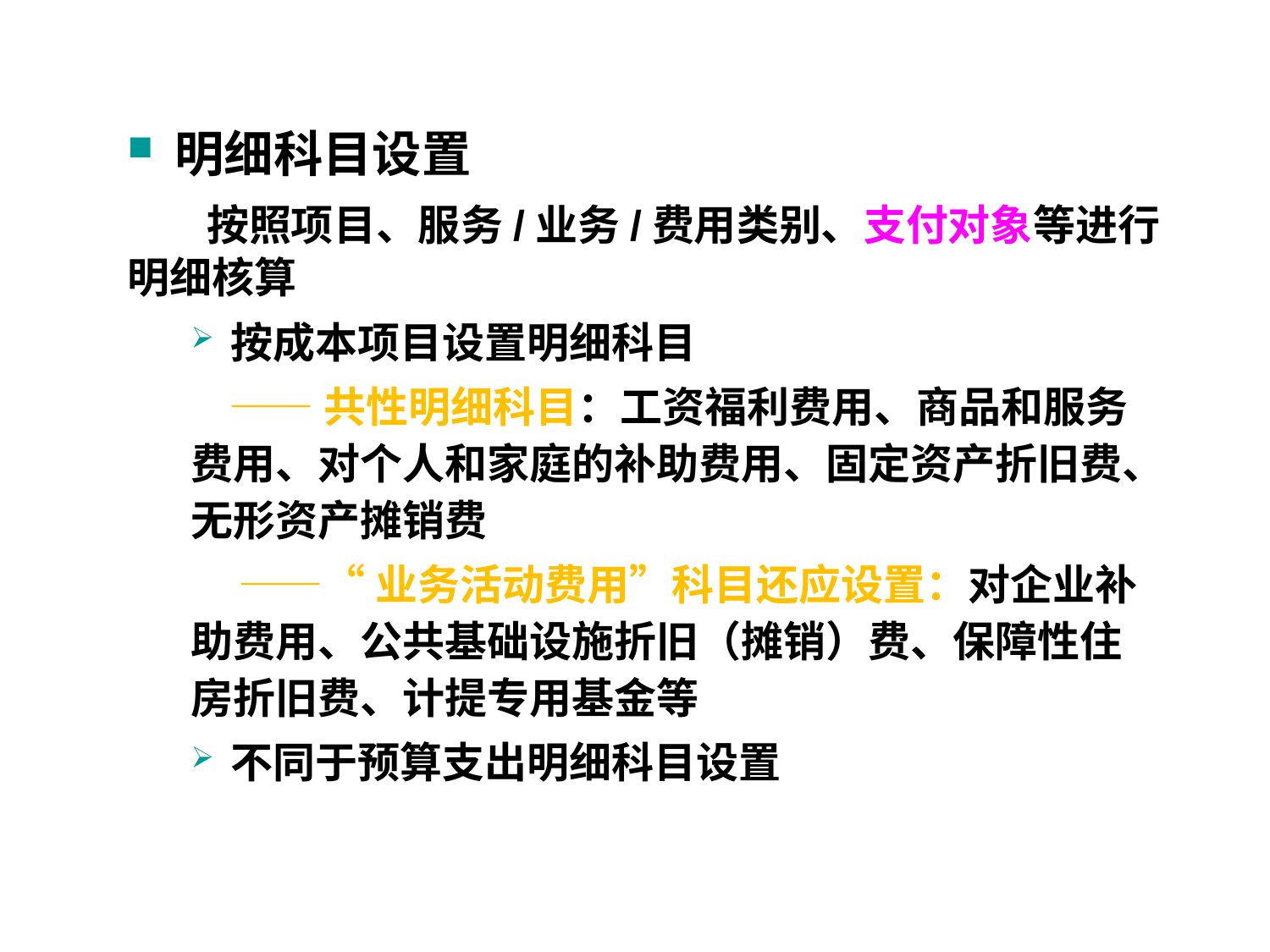

明细科目设置
      按照项目、服务/业务/费用类别、支付对象等进行明细核算
按成本项目设置明细科目
    ——共性明细科目：工资福利费用、商品和服务费用、对个人和家庭的补助费用、固定资产折旧费、无形资产摊销费
     ——“业务活动费用”科目还应设置：对企业补助费用、公共基础设施折旧（摊销）费、保障性住房折旧费、计提专用基金等
不同于预算支出明细科目设置
165